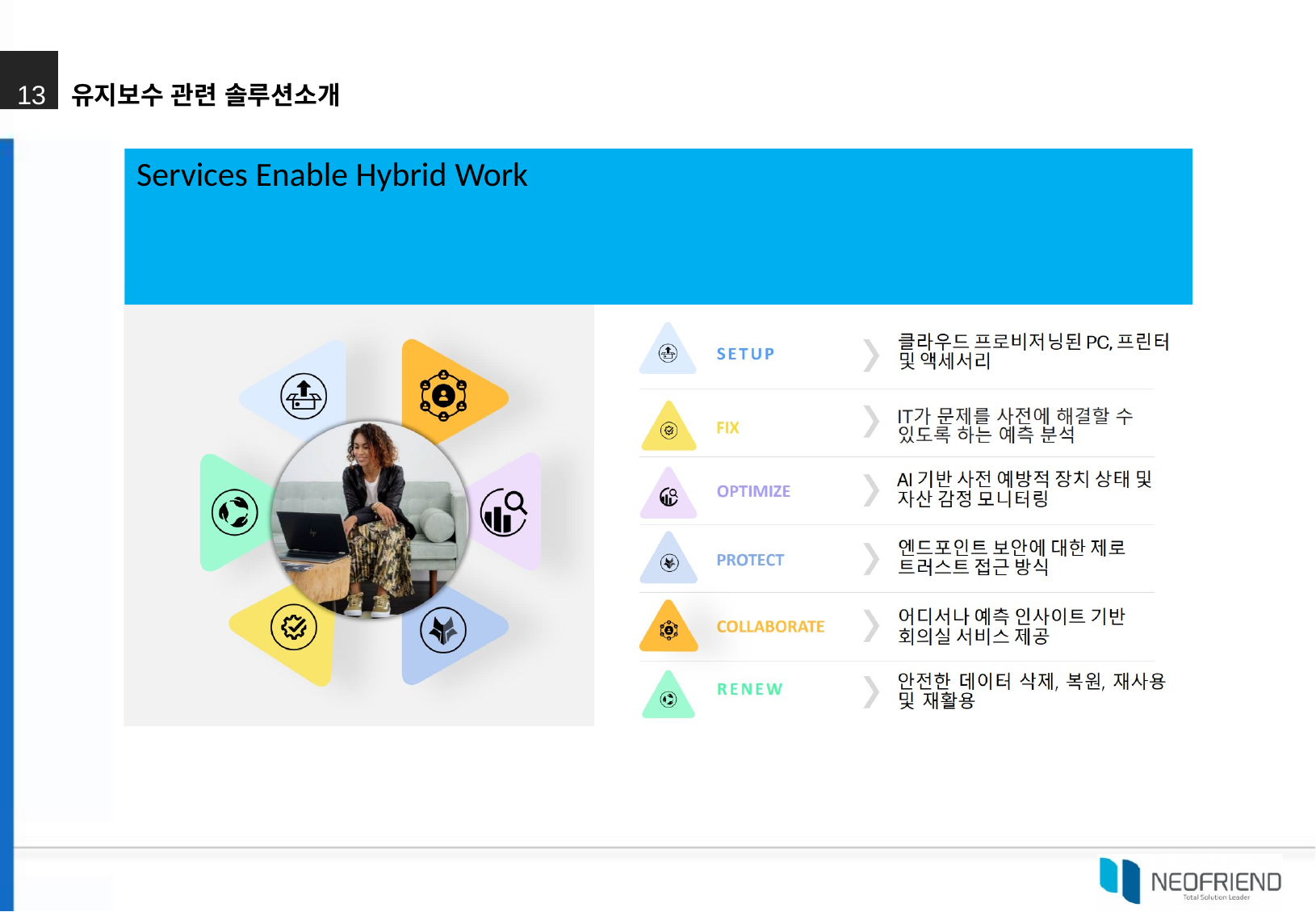

13	유지보수 관련 솔루션소개
# Services Enable Hybrid Work